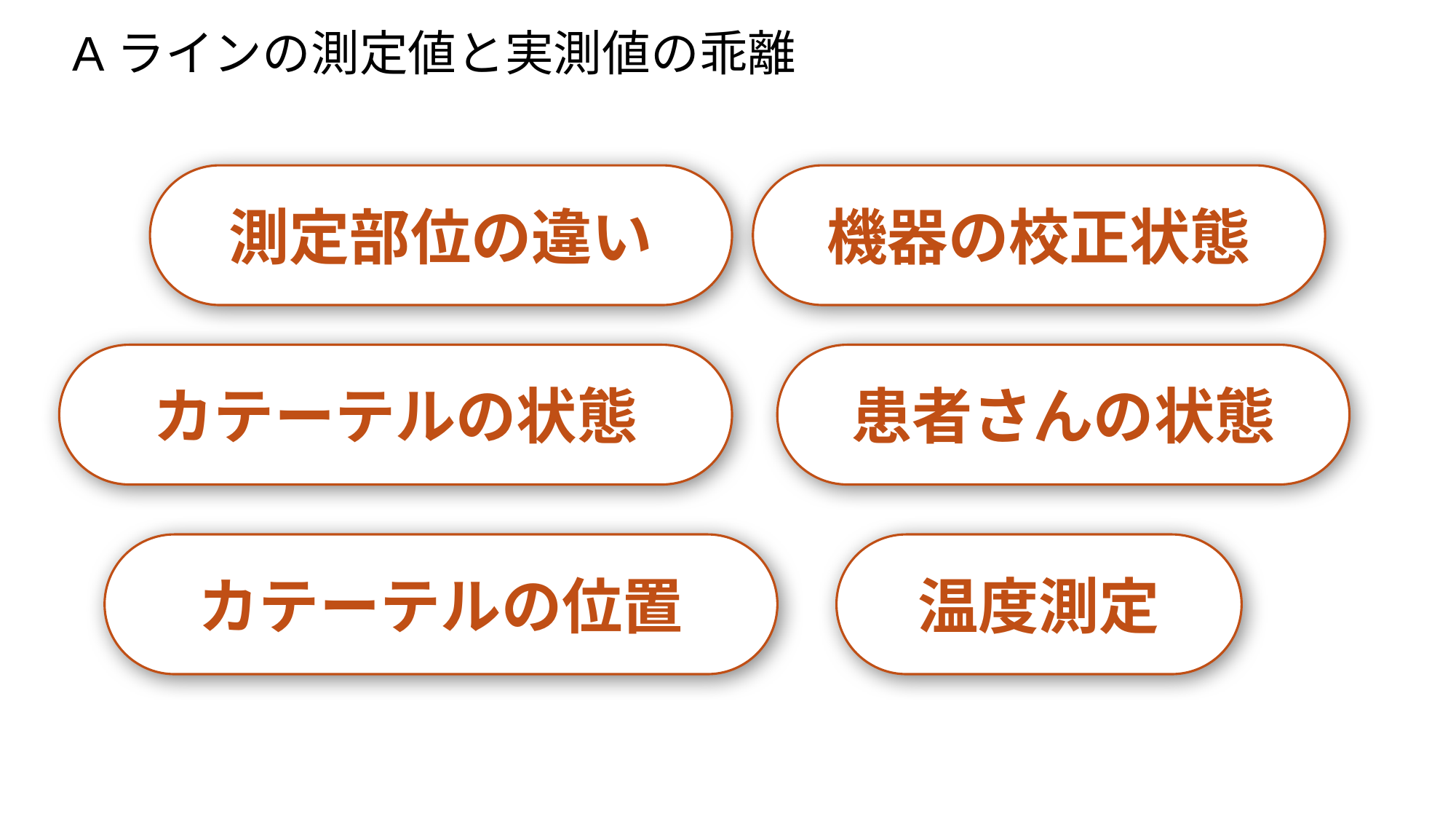

Aラインの測定値と実測値の乖離
測定部位の違い
機器の校正状態
カテーテルの状態
患者さんの状態
カテーテルの位置
温度測定